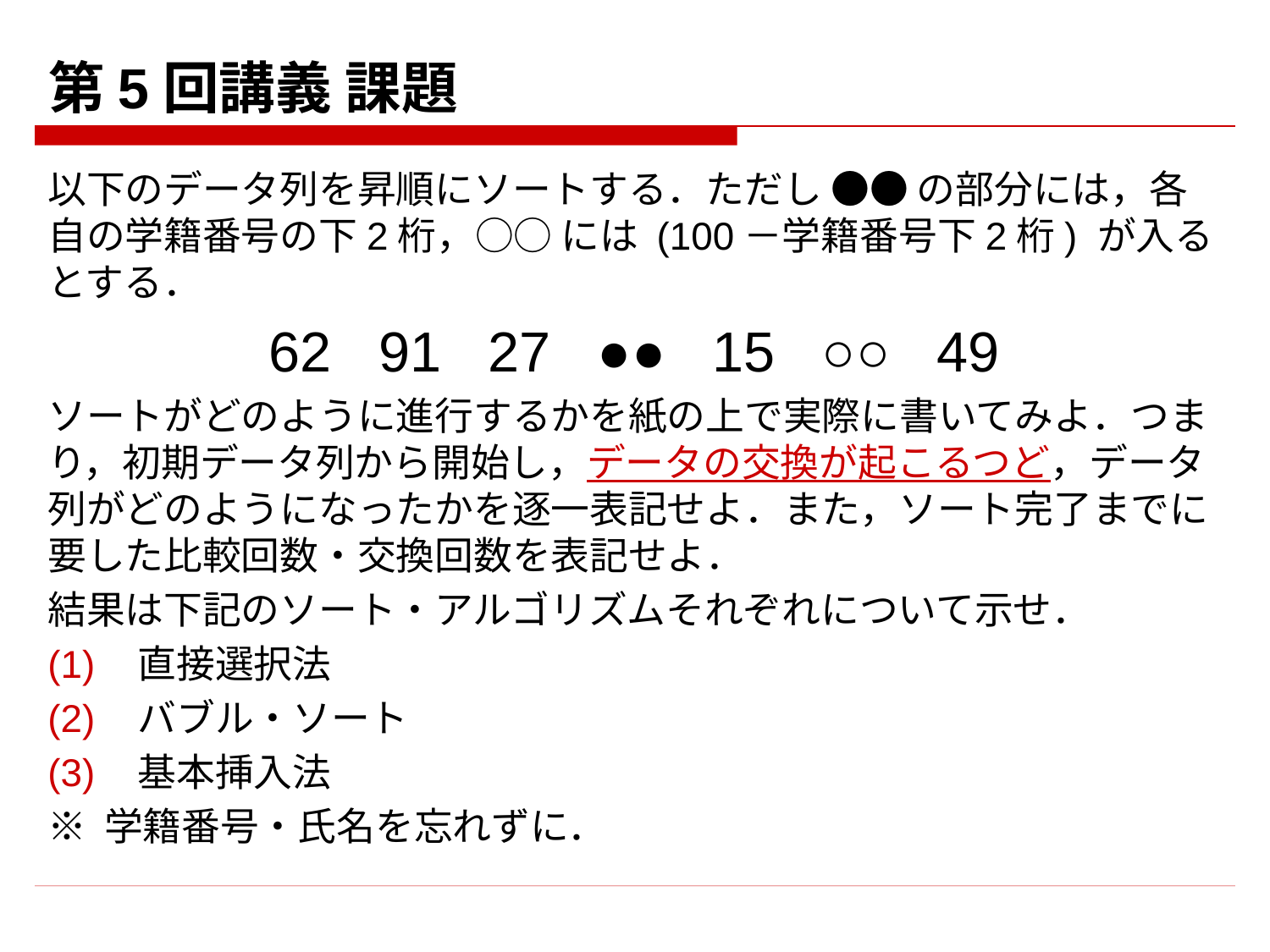

# 第 5 回講義 課題
以下のデータ列を昇順にソートする．ただし ●● の部分には，各自の学籍番号の下2桁，○○ には (100－学籍番号下2桁) が入るとする．
62   91   27   ●●   15   ○○   49
ソートがどのように進行するかを紙の上で実際に書いてみよ．つまり，初期データ列から開始し，データの交換が起こるつど，データ列がどのようになったかを逐一表記せよ．また，ソート完了までに要した比較回数・交換回数を表記せよ．
結果は下記のソート・アルゴリズムそれぞれについて示せ．
  直接選択法
  バブル・ソート
  基本挿入法
※ 学籍番号・氏名を忘れずに．